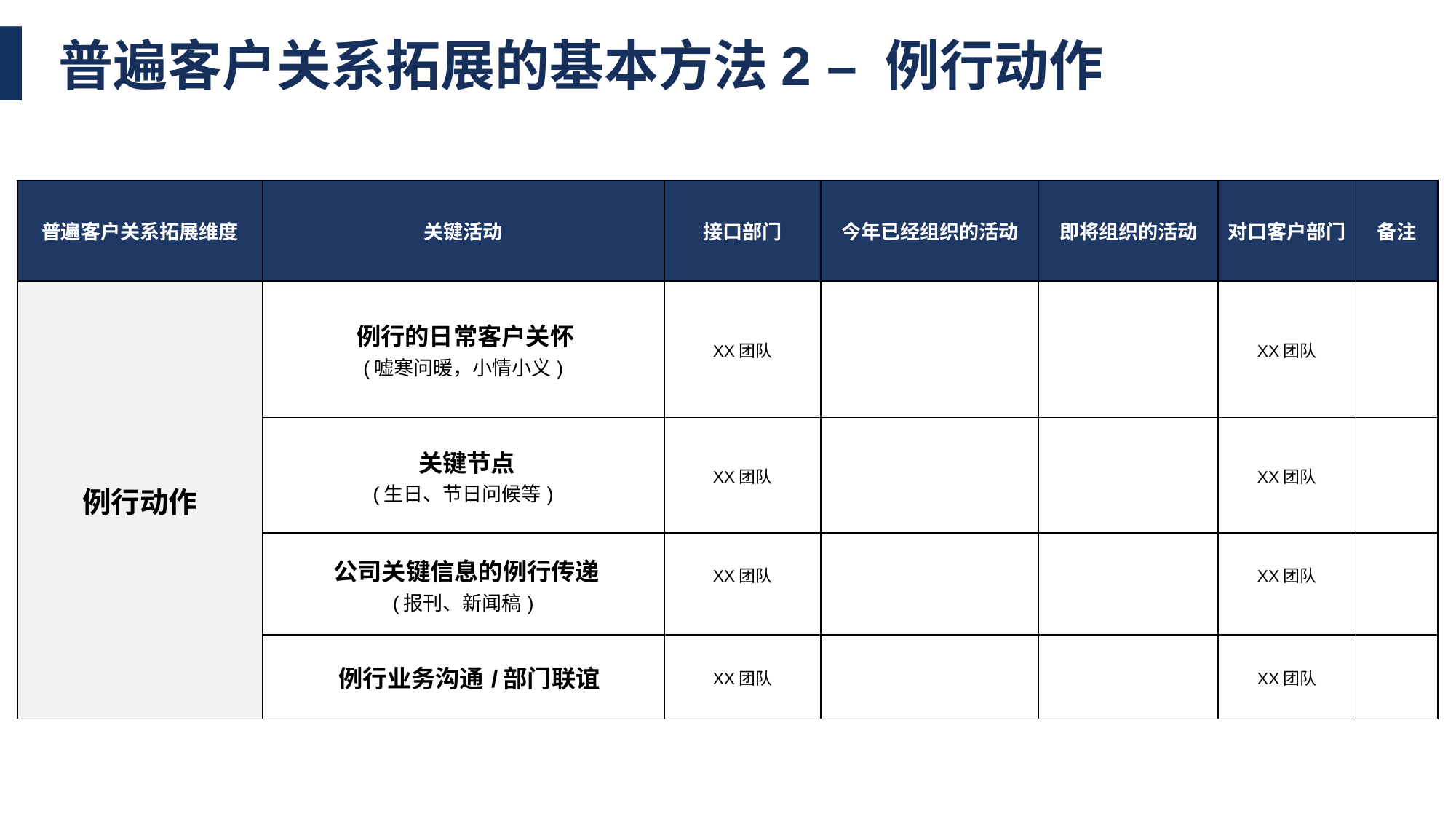

普遍客户关系拓展的基本方法2 – 例行动作
| 普遍客户关系拓展维度 | 关键活动 | 接口部门 | 今年已经组织的活动 | 即将组织的活动 | 对口客户部门 | 备注 |
| --- | --- | --- | --- | --- | --- | --- |
| 例行动作 | 例行的日常客户关怀 (嘘寒问暖，小情小义) | XX团队 |  |  | XX团队 |  |
|  | 关键节点 (生日、节日问候等) | XX团队 |  |  | XX团队 |  |
|  | 公司关键信息的例行传递 (报刊、新闻稿) | XX团队 |  |  | XX团队 |  |
|  | 例行业务沟通/部门联谊 | XX团队 |  |  | XX团队 |  |

6